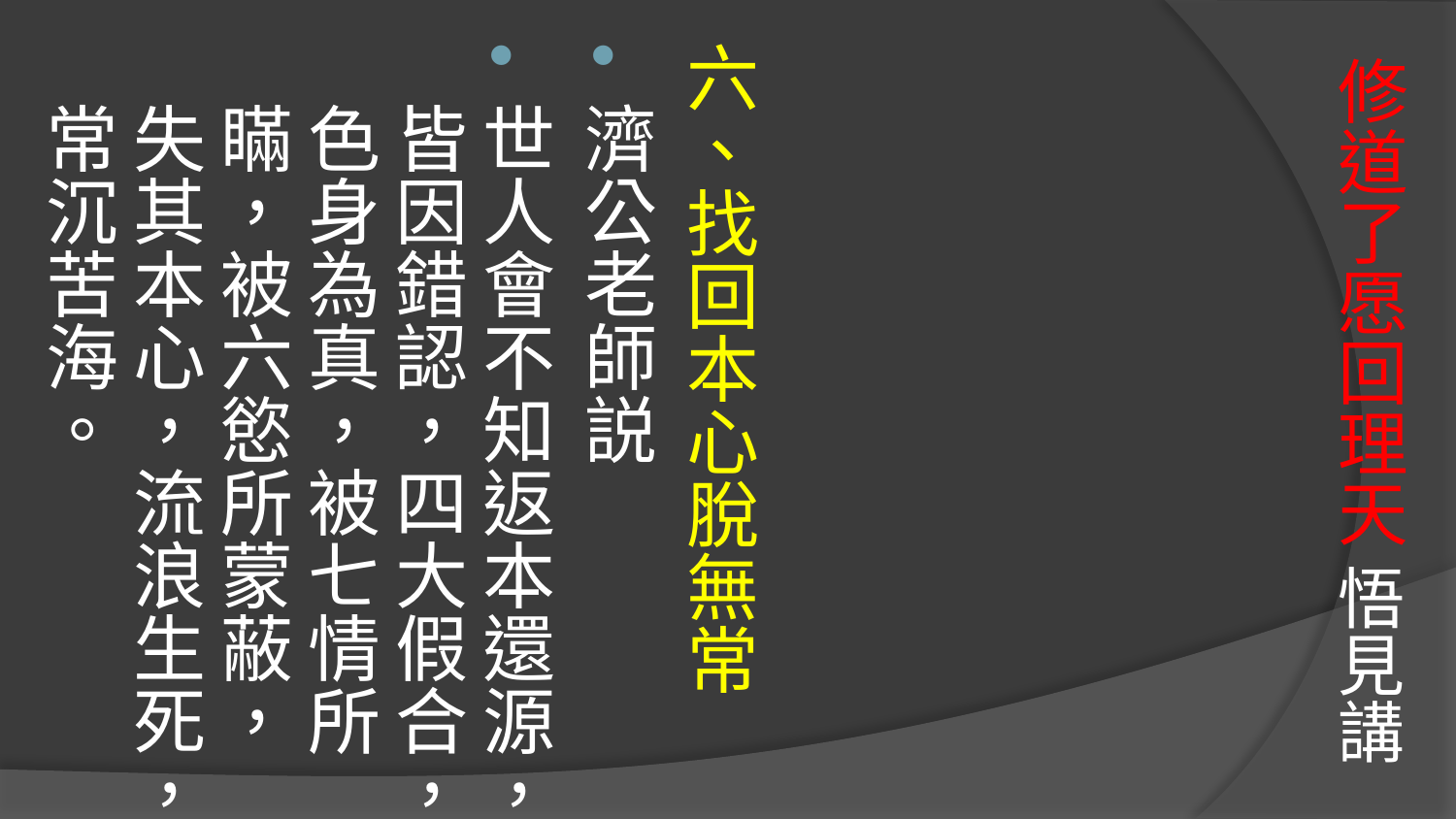

六、找回本心脫無常
濟公老師説
世人會不知返本還源，皆因錯認，四大假合，色身為真，被七情所瞞，被六慾所蒙蔽，失其本心，流浪生死，常沉苦海。
# 修道了愿回理天 悟見講